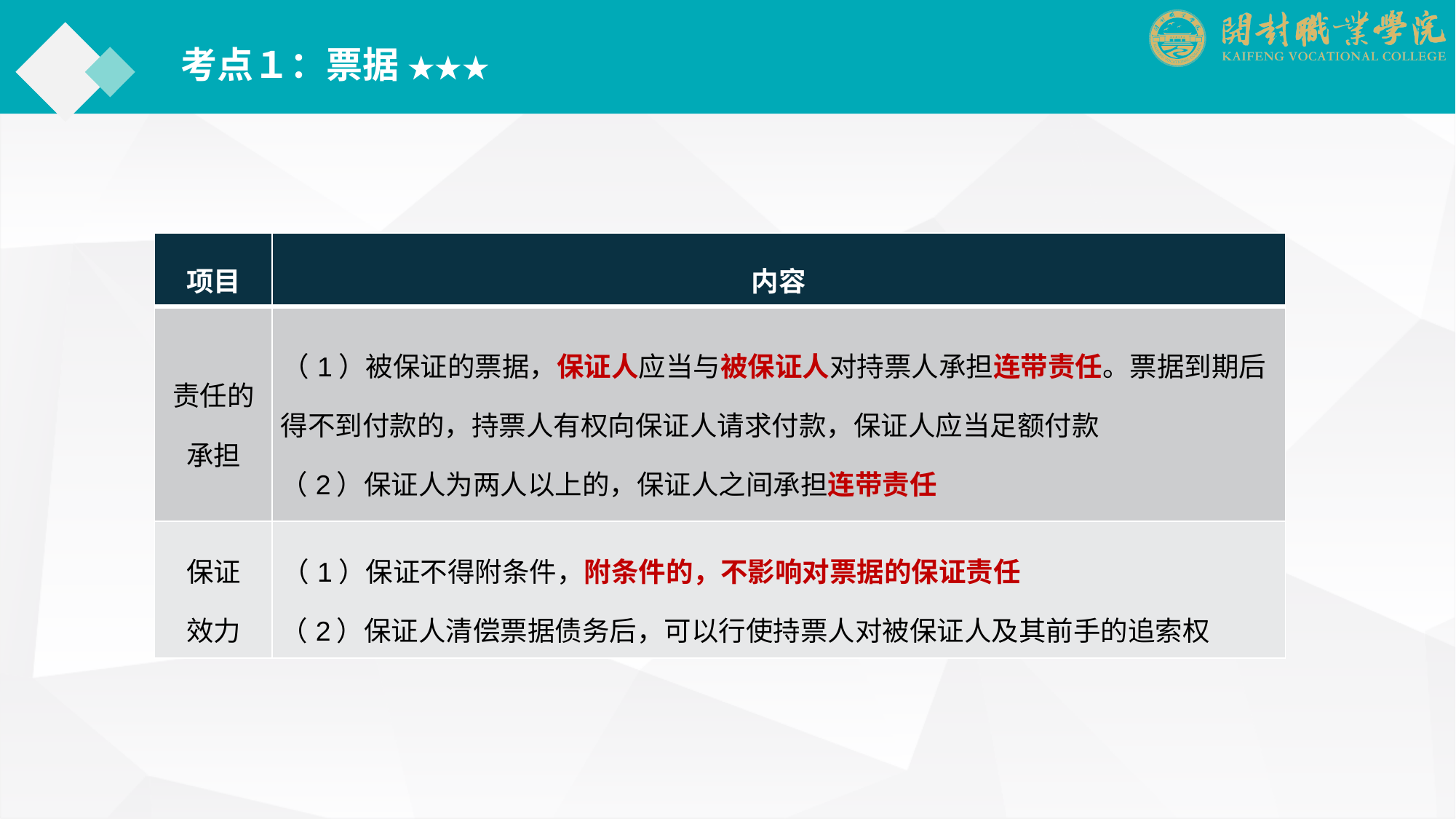

考点１：票据 ★★★
| 项目 | 内容 |
| --- | --- |
| 责任的承担 | （1）被保证的票据，保证人应当与被保证人对持票人承担连带责任。票据到期后得不到付款的，持票人有权向保证人请求付款，保证人应当足额付款 （2）保证人为两人以上的，保证人之间承担连带责任 |
| 保证 效力 | （1）保证不得附条件，附条件的，不影响对票据的保证责任 （2）保证人清偿票据债务后，可以行使持票人对被保证人及其前手的追索权 |